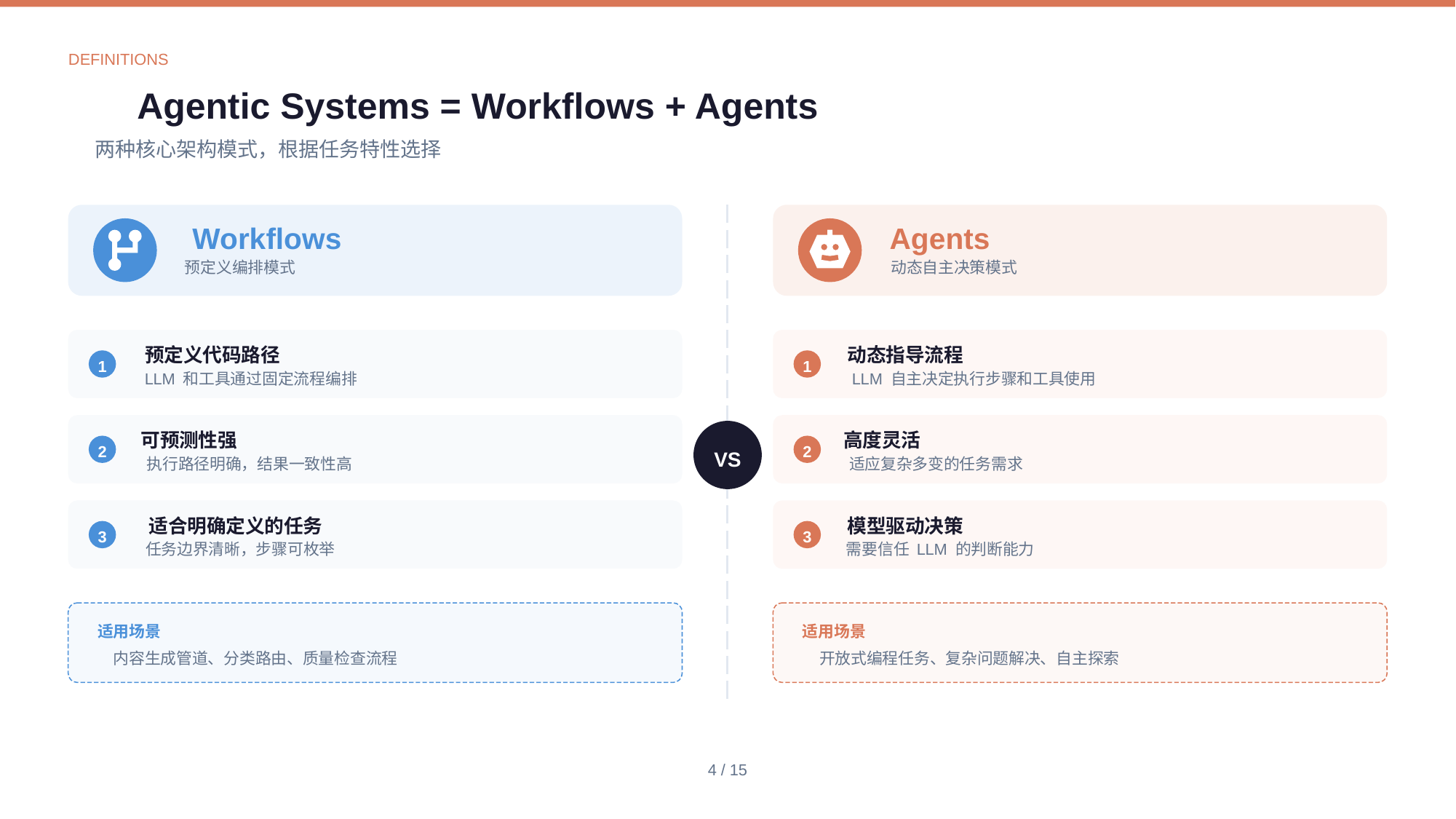

DEFINITIONS
Agentic Systems = Workflows + Agents
两种核心架构模式，根据任务特性选择

Workflows

预定义编排模式

预定义代码路径

1
LLM 和工具通过固定流程编排

可预测性强

2
执行路径明确，结果一致性高

适合明确定义的任务

3
任务边界清晰，步骤可枚举

适用场景
内容生成管道、分类路由、质量检查流程

Agents

动态自主决策模式

动态指导流程

1
LLM 自主决定执行步骤和工具使用

高度灵活

2
适应复杂多变的任务需求

模型驱动决策

3
需要信任 LLM 的判断能力

适用场景
开放式编程任务、复杂问题解决、自主探索

VS
4 / 15